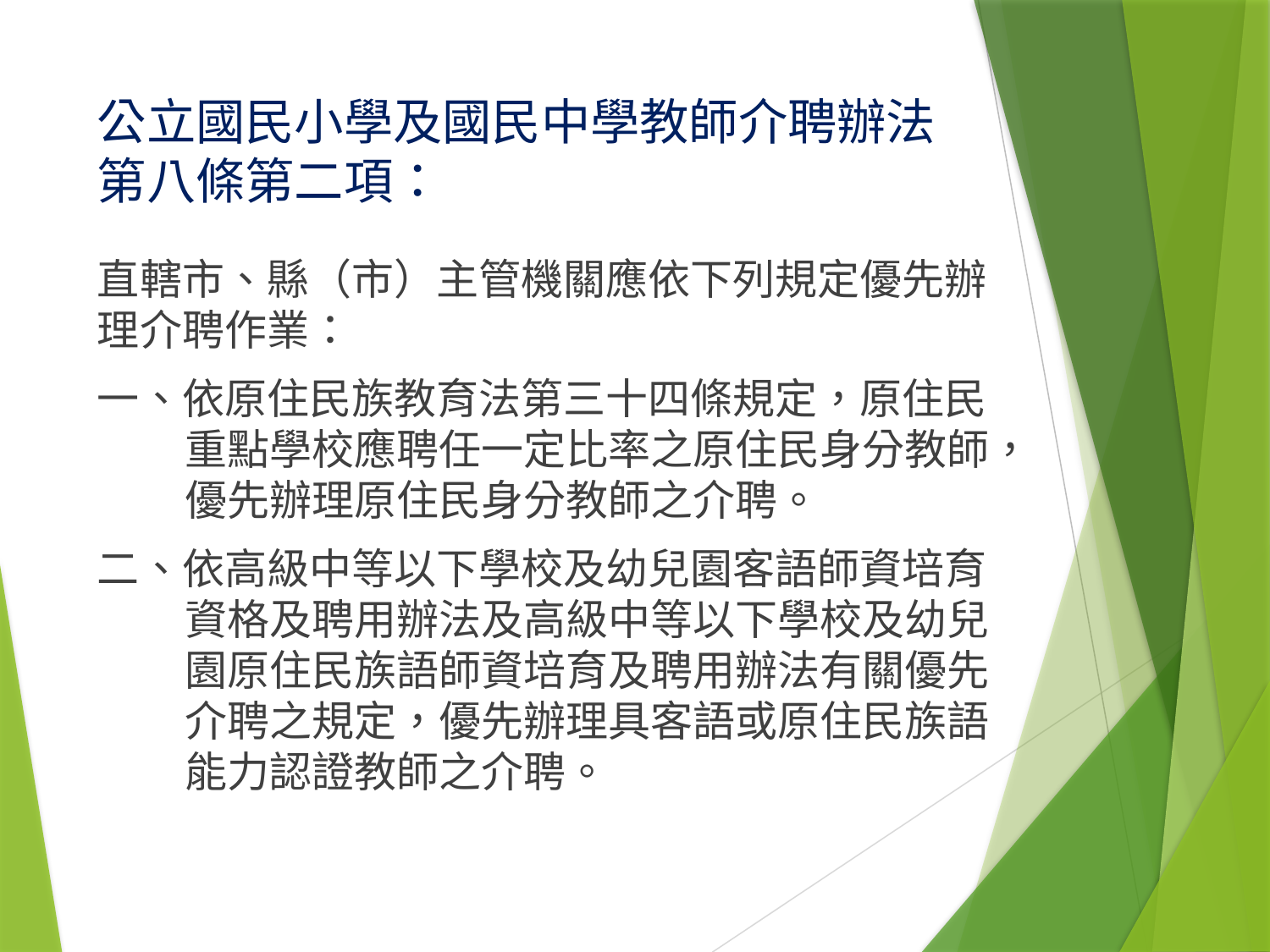

# 公立國民小學及國民中學教師介聘辦法第八條第二項：
直轄市、縣（市）主管機關應依下列規定優先辦理介聘作業：
一、依原住民族教育法第三十四條規定，原住民重點學校應聘任一定比率之原住民身分教師，優先辦理原住民身分教師之介聘。
二、依高級中等以下學校及幼兒園客語師資培育資格及聘用辦法及高級中等以下學校及幼兒園原住民族語師資培育及聘用辦法有關優先介聘之規定，優先辦理具客語或原住民族語能力認證教師之介聘。